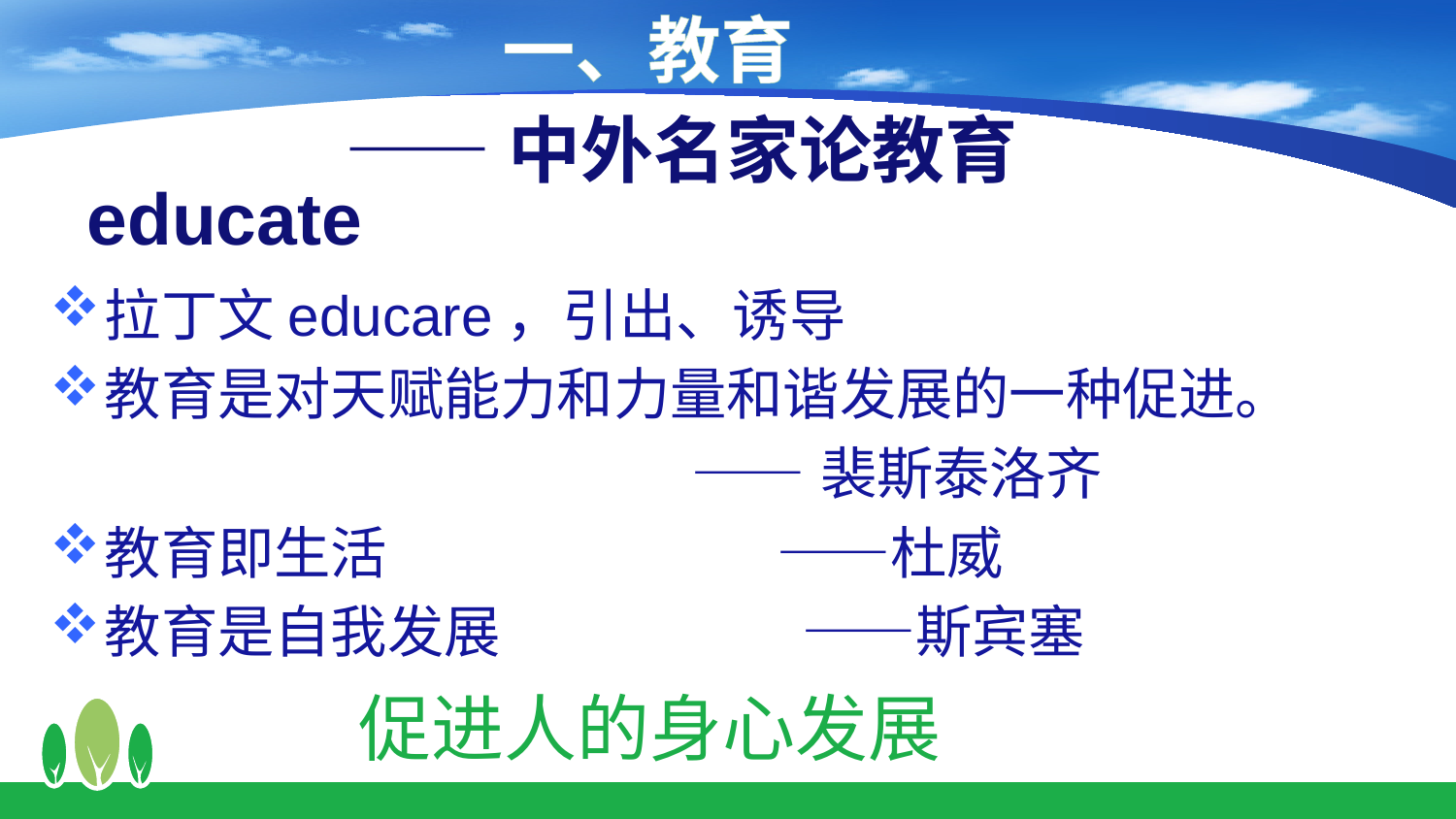

一、教育
——中外名家论教育
educate
拉丁文educare，引出、诱导
教育是对天赋能力和力量和谐发展的一种促进。
                                                   ——裴斯泰洛齐
教育即生活                               ——杜威
教育是自我发展                        ——斯宾塞
促进人的身心发展